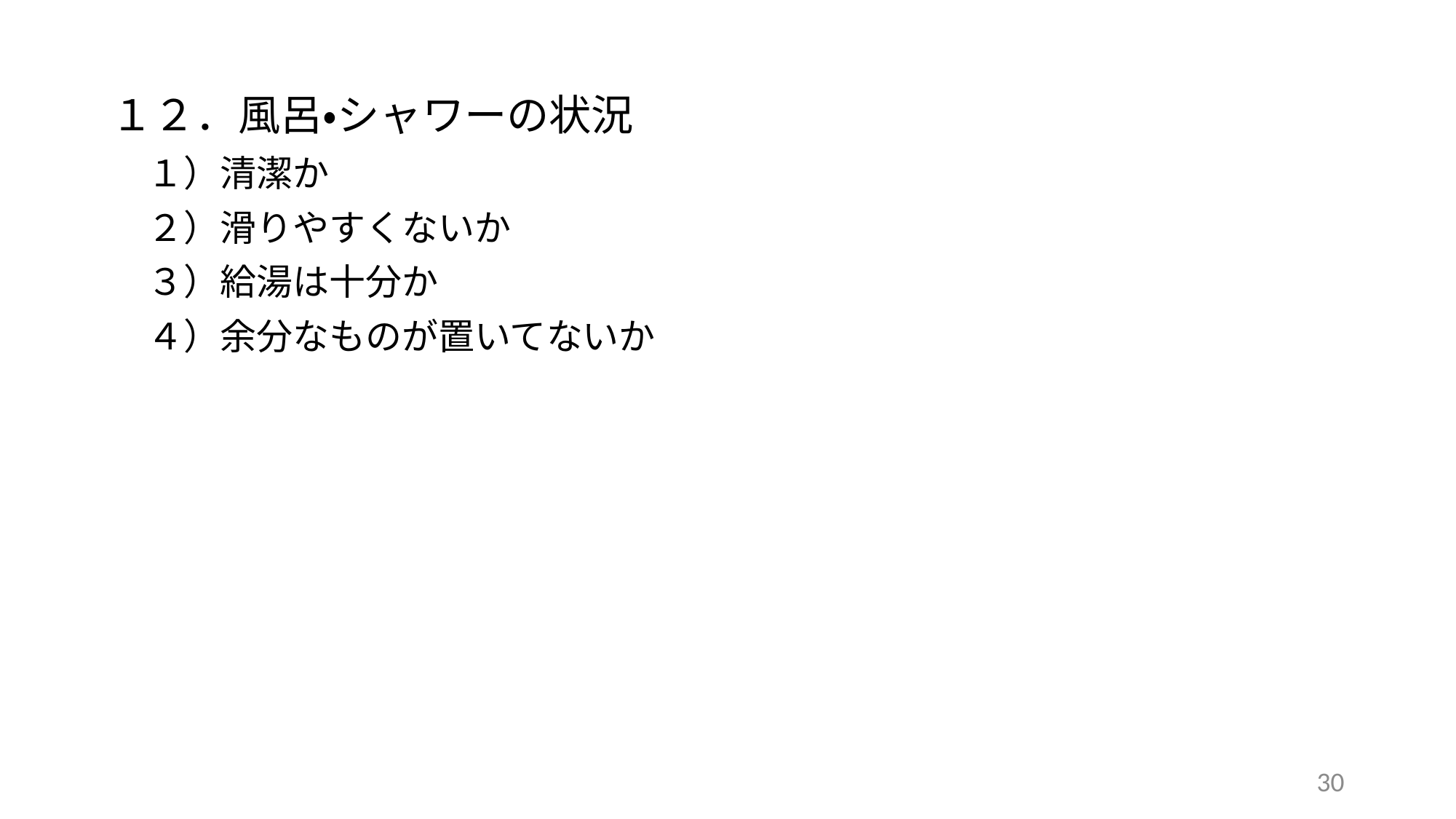

１２．風呂・シャワーの状況
　１）清潔か
　２）滑りやすくないか
　３）給湯は十分か
　４）余分なものが置いてないか
30